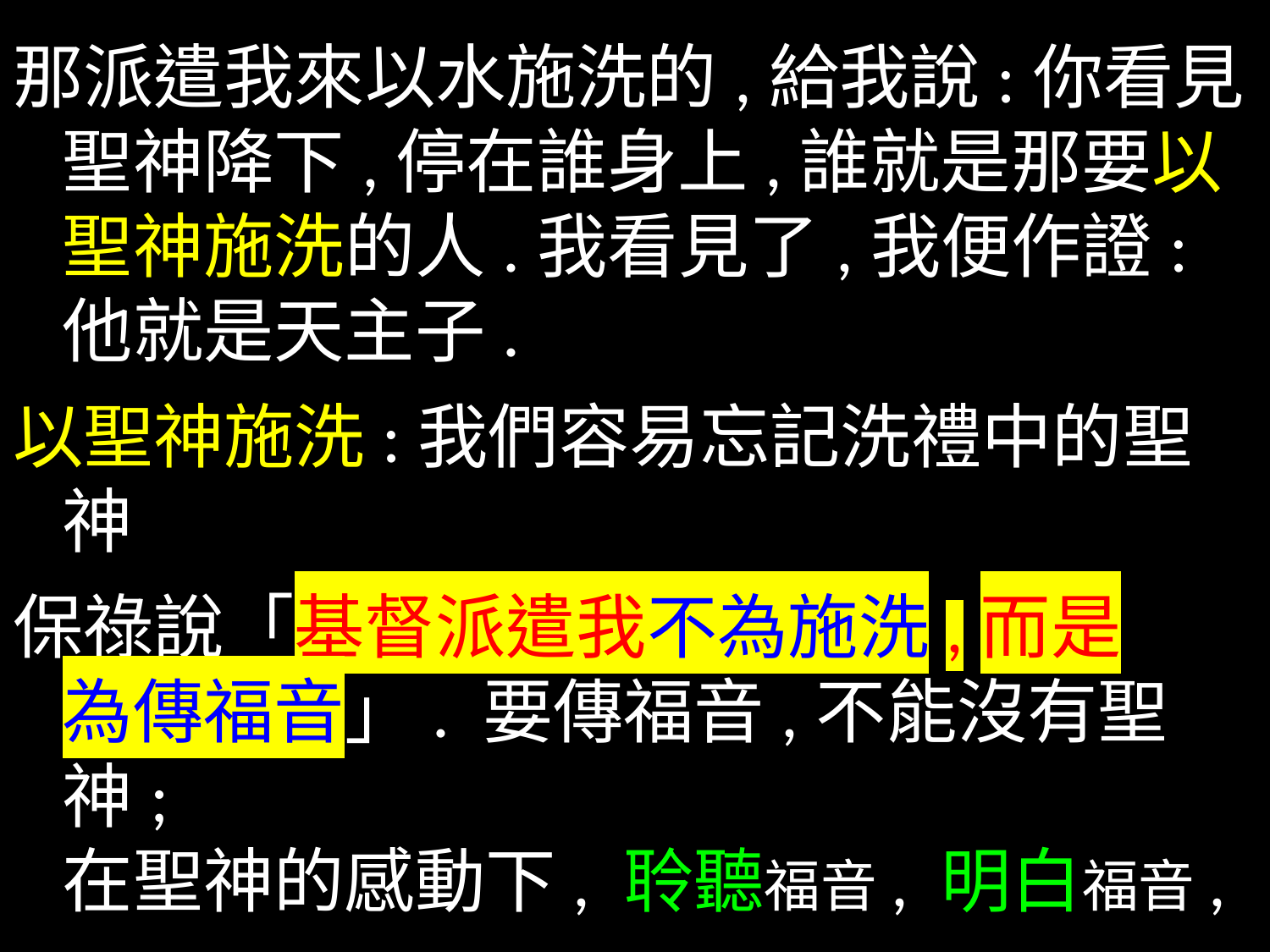

那派遣我來以水施洗的,給我說:你看見聖神降下,停在誰身上,誰就是那要以聖神施洗的人.我看見了,我便作證:他就是天主子.
以聖神施洗:我們容易忘記洗禮中的聖神
保祿說「基督派遣我不為施洗,而是
為傳福音」. 要傳福音,不能沒有聖神;
在聖神的感動下, 聆聽福音, 明白福音,
                  生活福音, 傳播福音, 成為福音